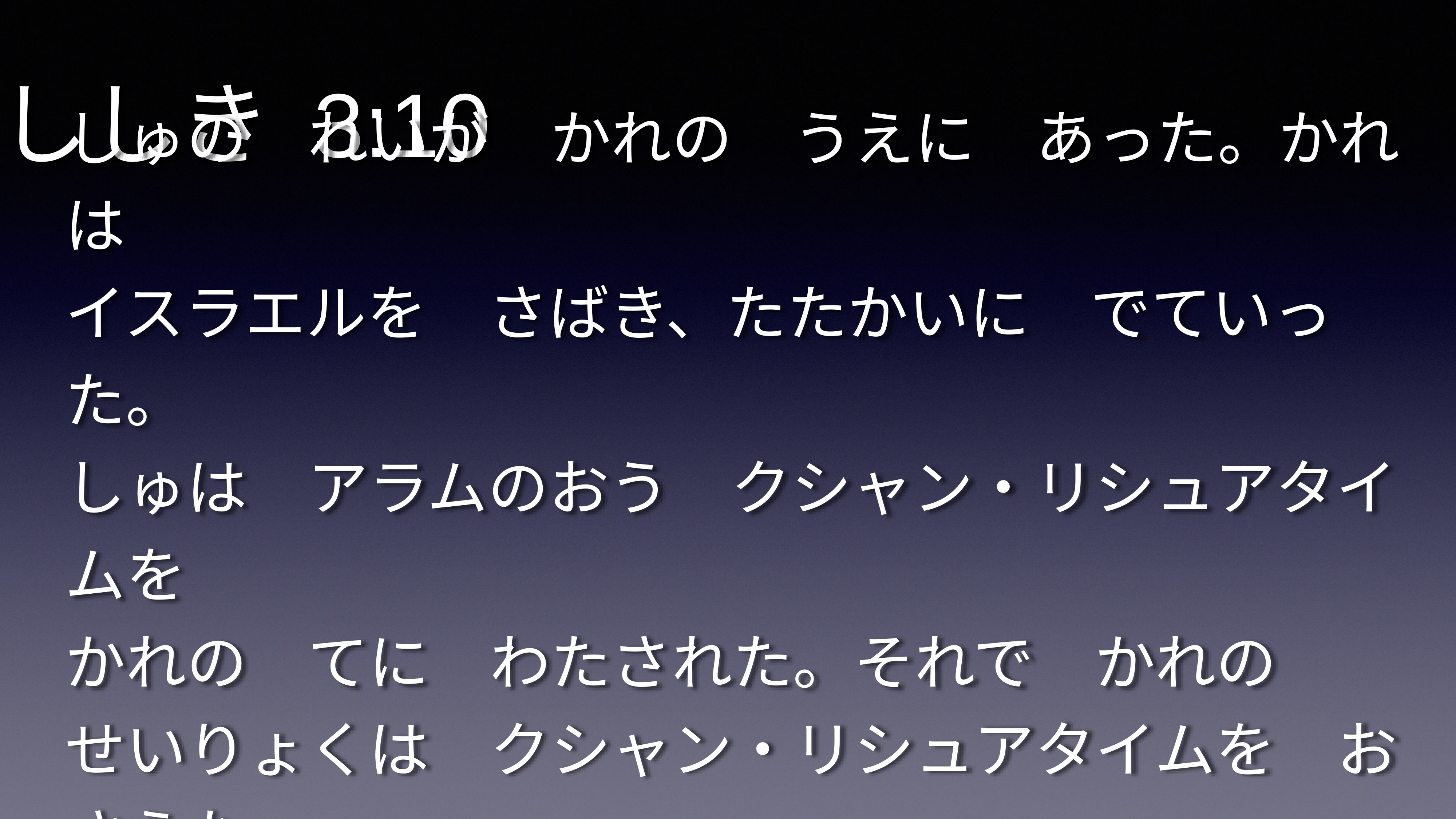

ししき 3:10
しゅの　れいが　かれの　うえに　あった。かれは
イスラエルを　さばき、たたかいに　でていった。
しゅは　アラムのおう　クシャン・リシュアタイムを
かれの　てに　わたされた。それで　かれの
せいりょくは　クシャン・リシュアタイムを　おさえた。